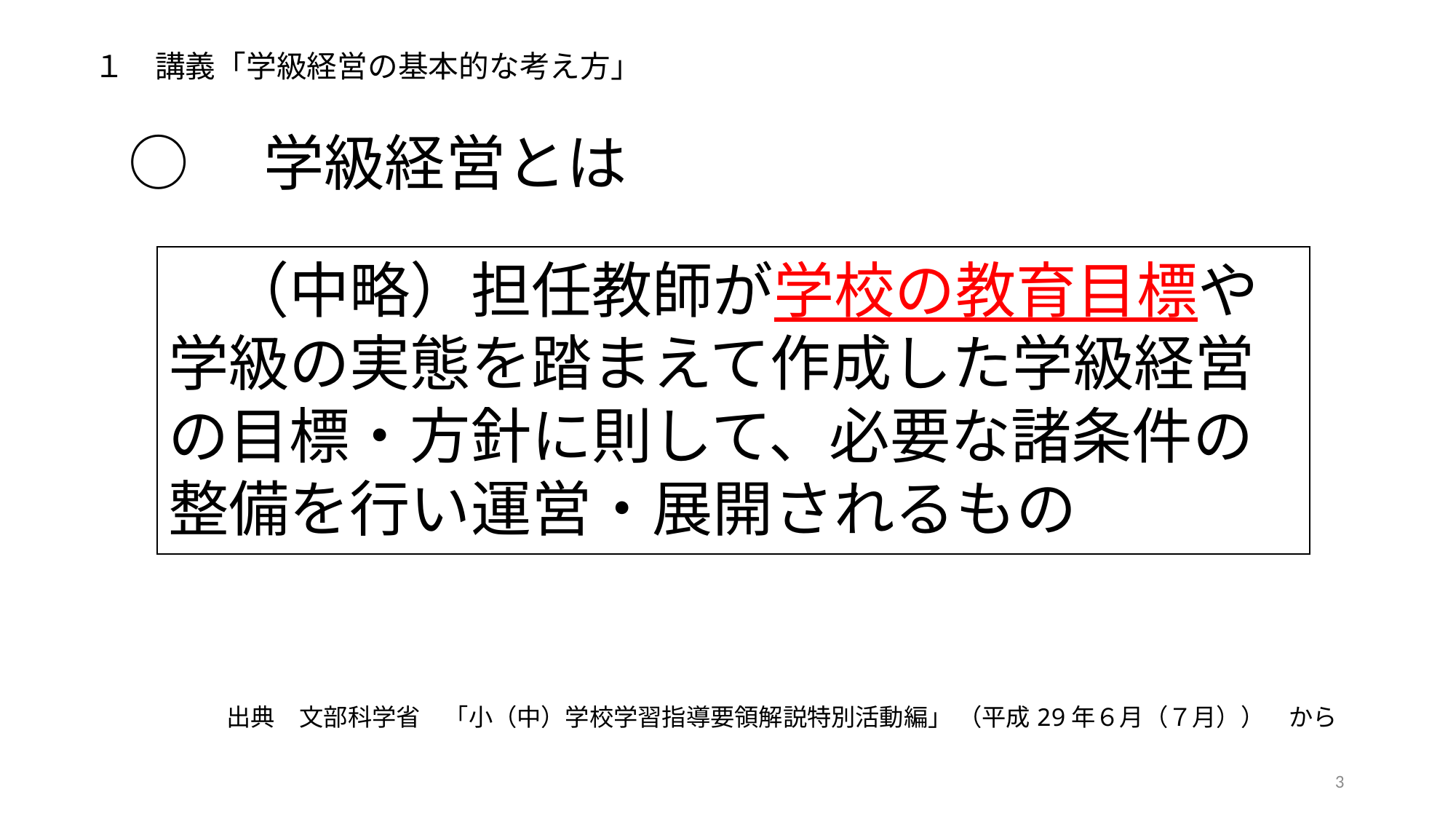

１　講義「学級経営の基本的な考え方」
○　学級経営とは
　（中略）担任教師が学校の教育目標や学級の実態を踏まえて作成した学級経営の目標・方針に則して、必要な諸条件の整備を行い運営・展開されるもの
出典　文部科学省　「小（中）学校学習指導要領解説特別活動編」 （平成29年６月（７月））　から
3